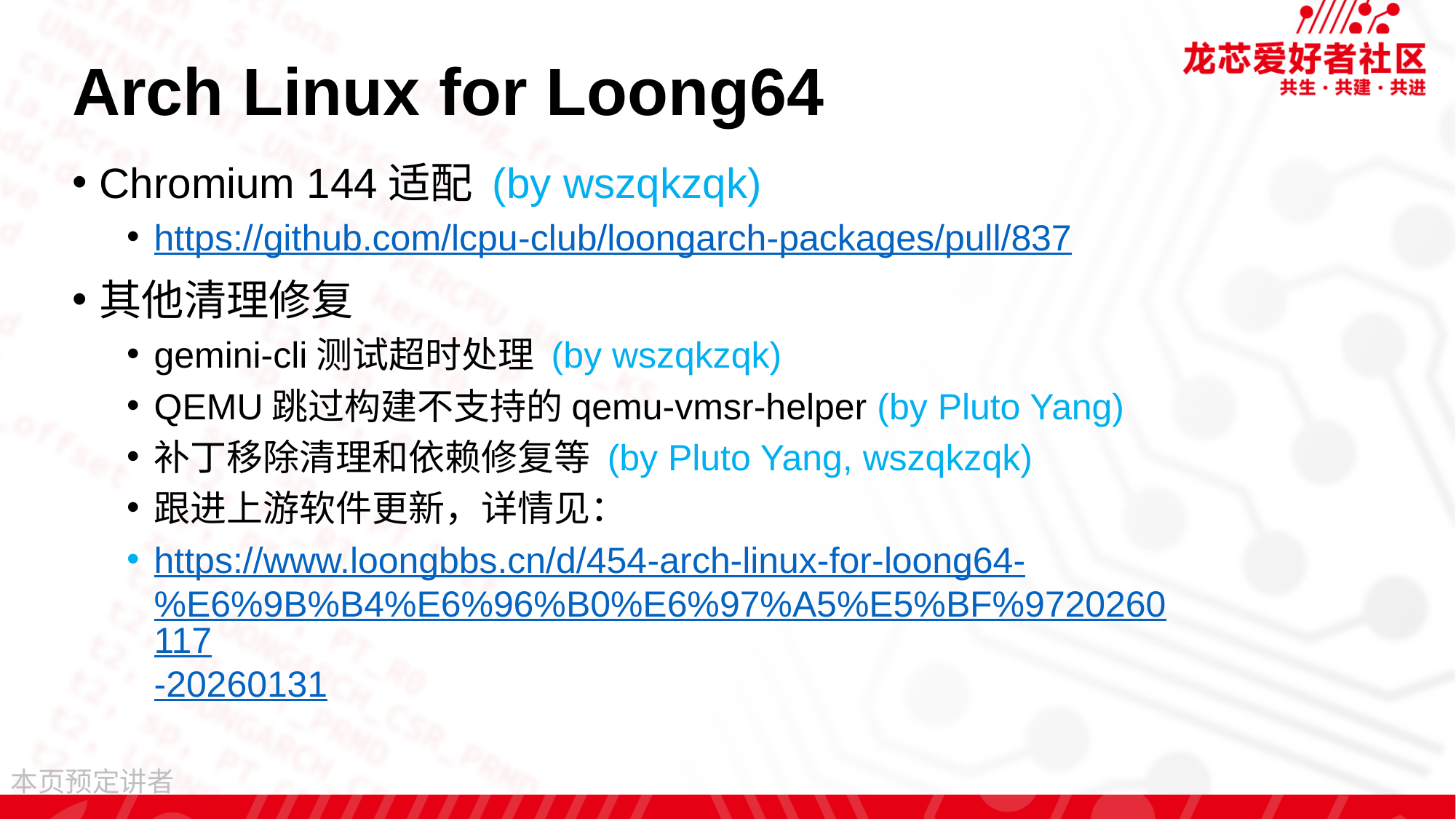

# Arch Linux for Loong64
Chromium 144适配 (by wszqkzqk)
https://github.com/lcpu-club/loongarch-packages/pull/837
其他清理修复
gemini-cli测试超时处理 (by wszqkzqk)
QEMU跳过构建不支持的qemu-vmsr-helper (by Pluto Yang)
补丁移除清理和依赖修复等 (by Pluto Yang, wszqkzqk)
跟进上游软件更新，详情见：
https://www.loongbbs.cn/d/454-arch-linux-for-loong64-%E6%9B%B4%E6%96%B0%E6%97%A5%E5%BF%9720260117-20260131